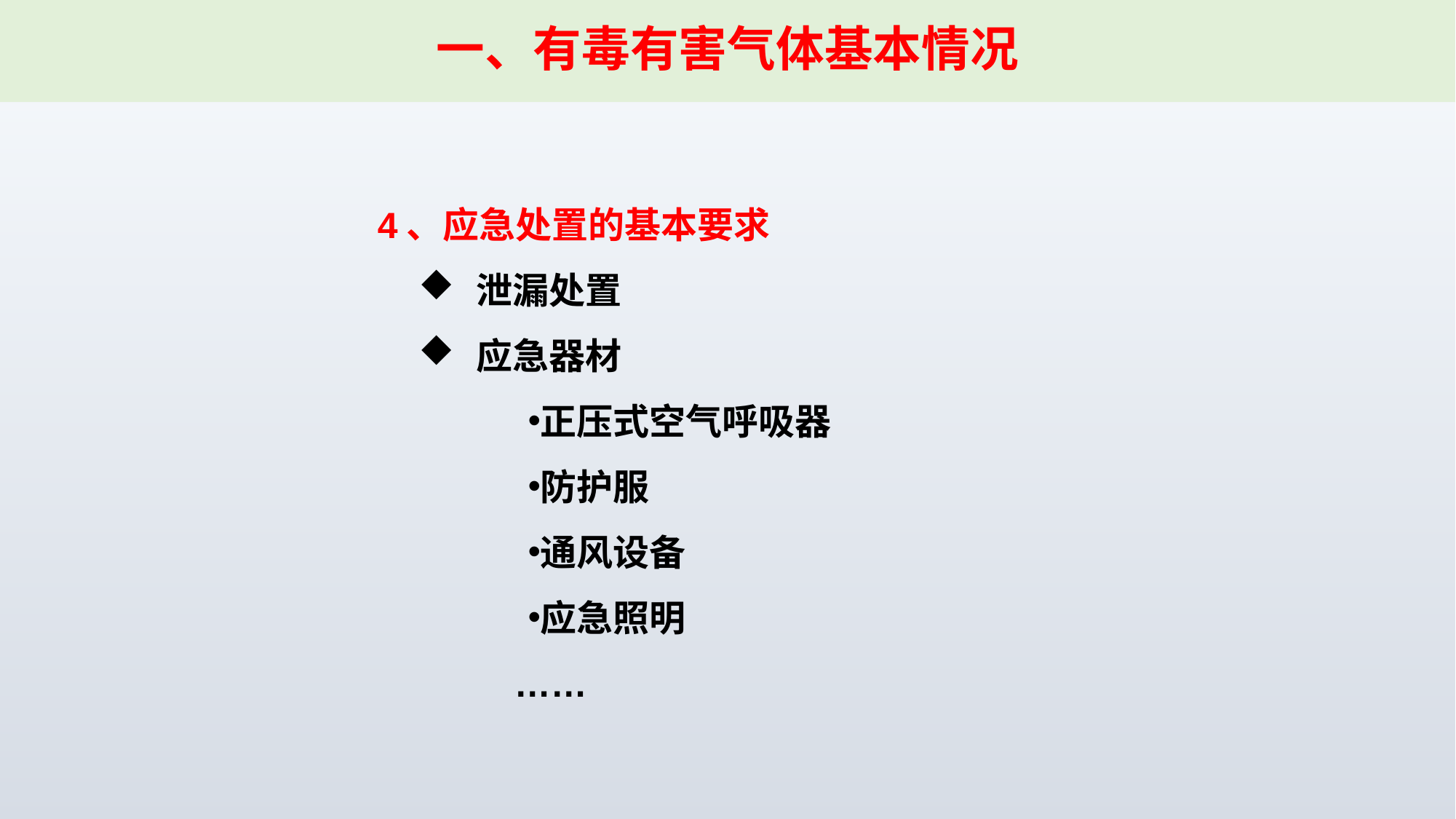

# 一、有毒有害气体基本情况
4、应急处置的基本要求
 泄漏处置
 应急器材
正压式空气呼吸器
防护服
通风设备
应急照明
     ……